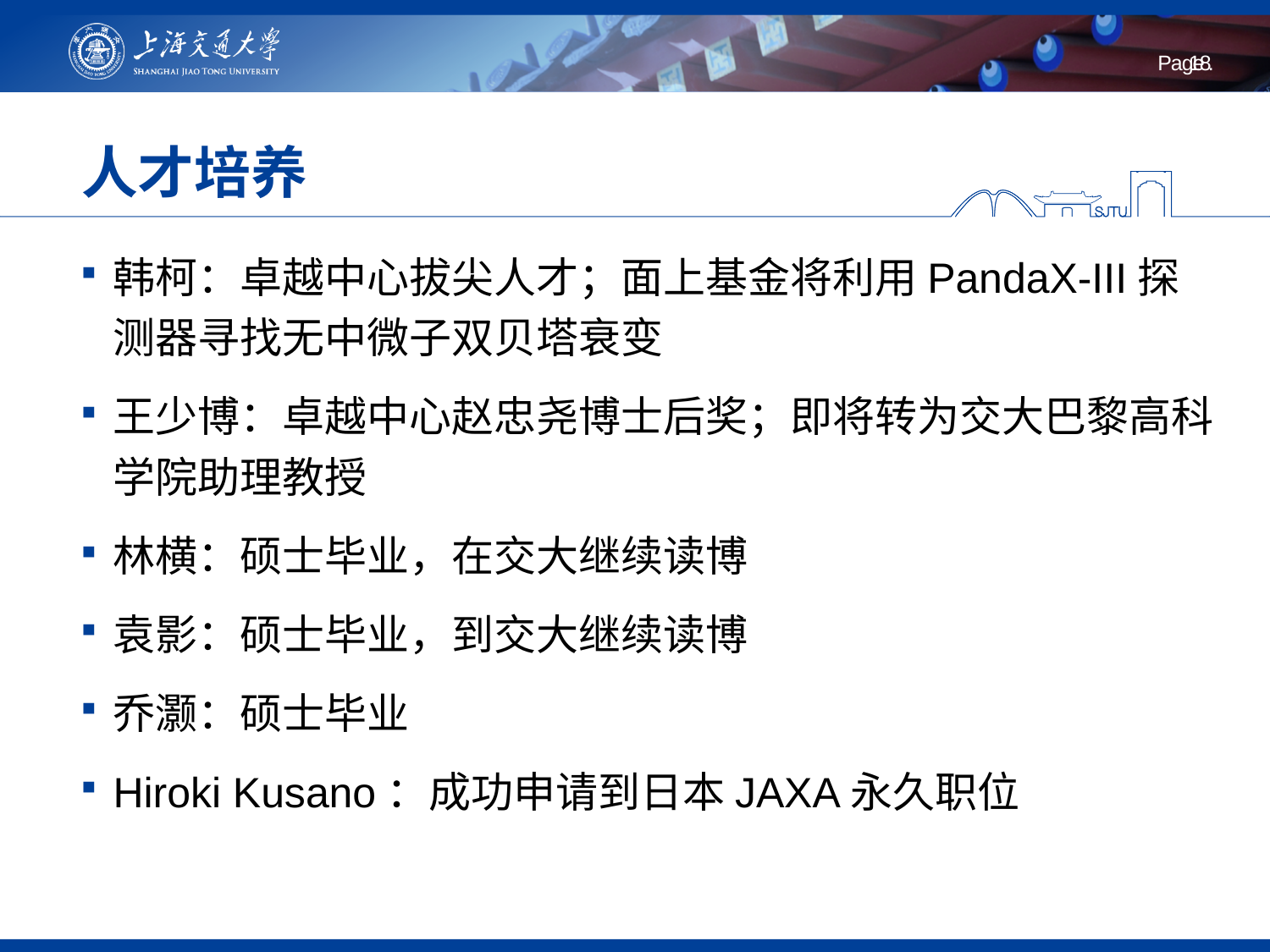

# 人才培养
韩柯：卓越中心拔尖人才；面上基金将利用PandaX-III探测器寻找无中微子双贝塔衰变
王少博：卓越中心赵忠尧博士后奖；即将转为交大巴黎高科学院助理教授
林横：硕士毕业，在交大继续读博
袁影：硕士毕业，到交大继续读博
乔灏：硕士毕业
Hiroki Kusano：成功申请到日本JAXA永久职位